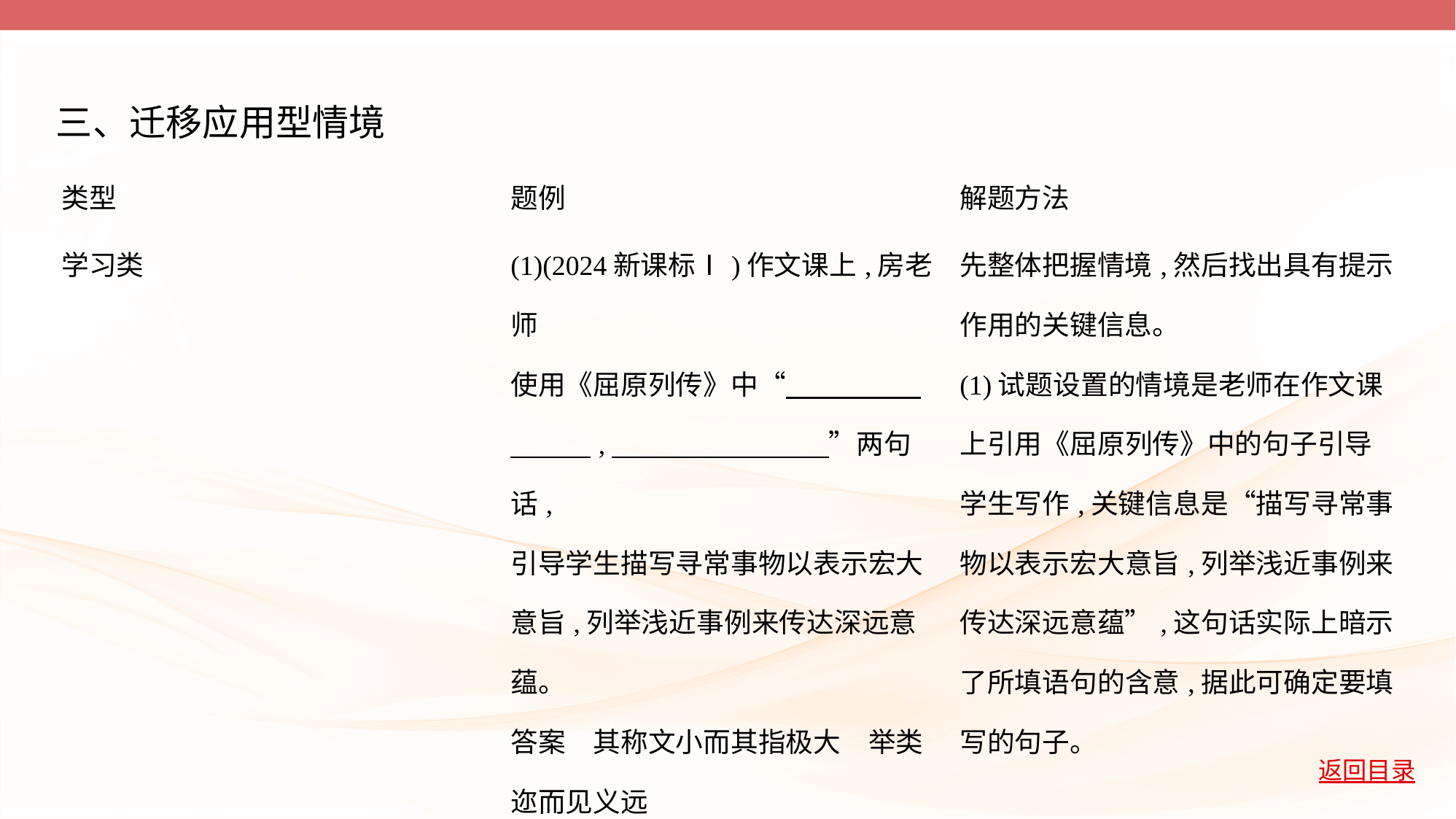

三、迁移应用型情境
| 类型 | 题例 | 解题方法 |
| --- | --- | --- |
| 学习类 | (1)(2024新课标Ⅰ)作文课上,房老师 使用《屈原列传》中“　　　　     　　    ,　　　　　　　    ”两句话, 引导学生描写寻常事物以表示宏大 意旨,列举浅近事例来传达深远意 蕴。 答案　其称文小而其指极大　举类 迩而见义远 | 先整体把握情境,然后找出具有提示 作用的关键信息。 (1)试题设置的情境是老师在作文课 上引用《屈原列传》中的句子引导 学生写作,关键信息是“描写寻常事 物以表示宏大意旨,列举浅近事例来 传达深远意蕴”,这句话实际上暗示 了所填语句的含意,据此可确定要填 写的句子。 |